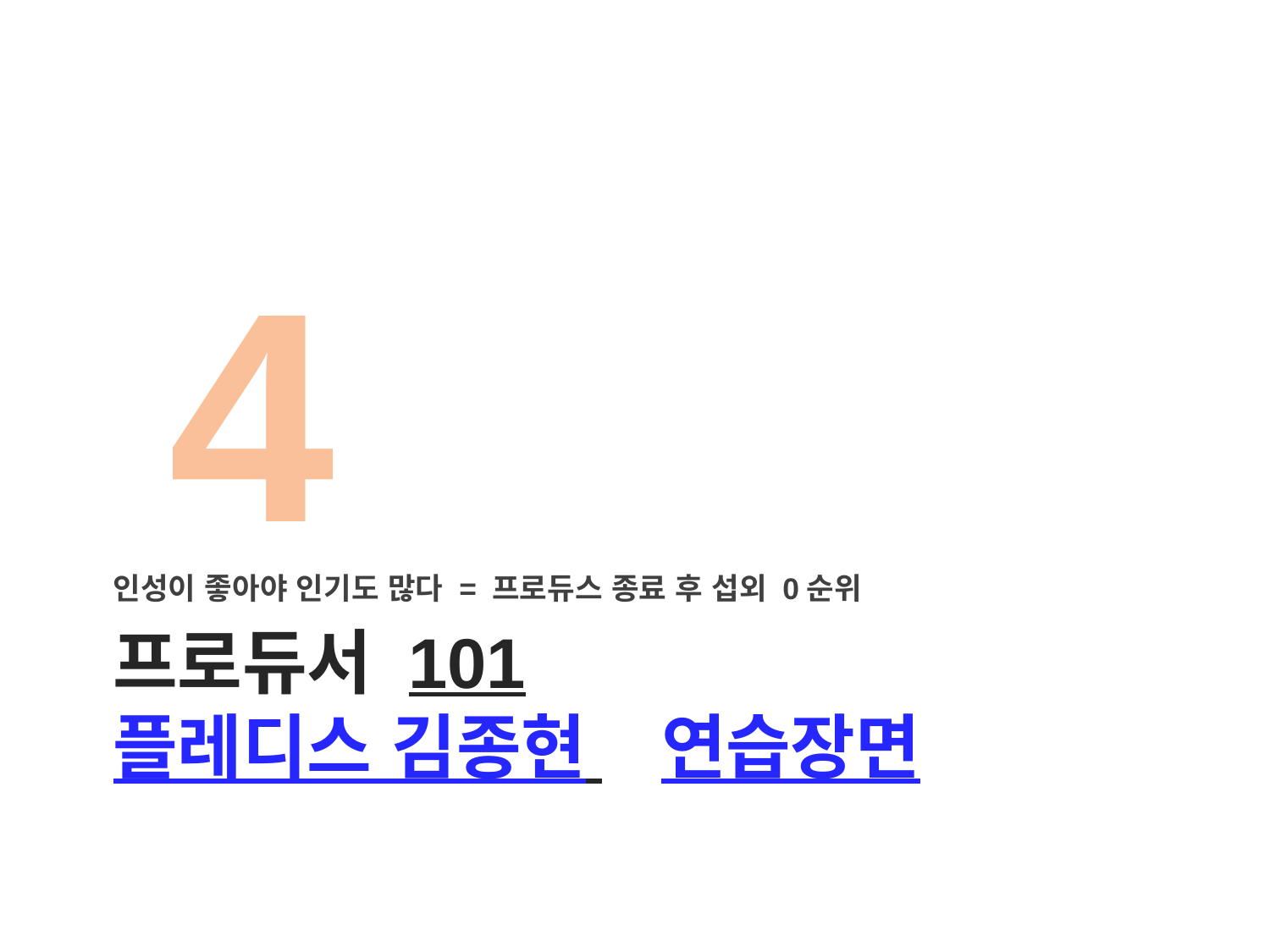

4
인성이 좋아야 인기도 많다 = 프로듀스 종료 후 섭외 0순위
# 프로듀서 101 플레디스 김종현    연습장면